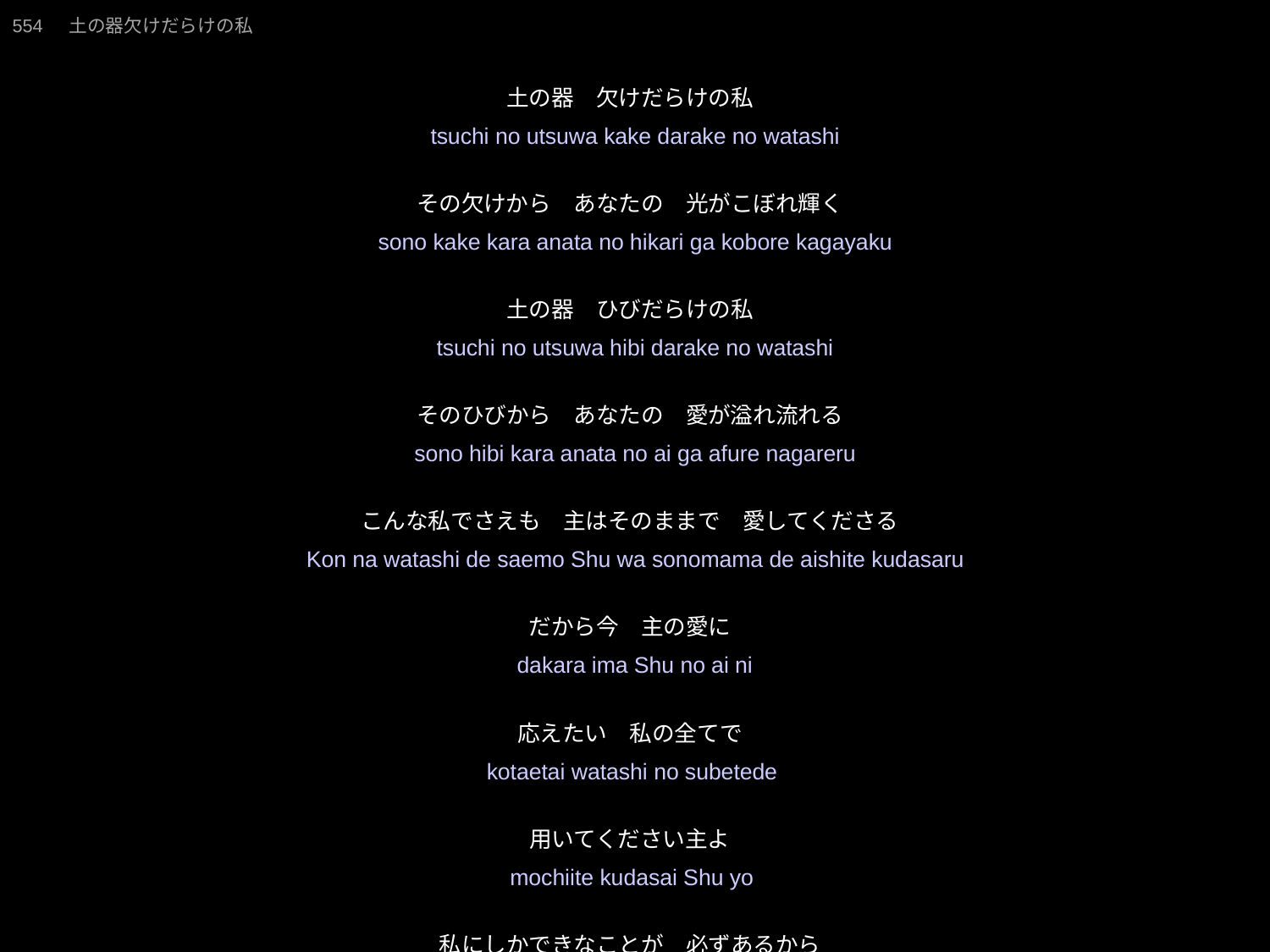

220703-ibuki.ppt
しゅだけをおもいしゅとあいしあう
554　土の器欠けだらけの私
★W
土の器　欠けだらけの私

その欠けから　あなたの　光がこぼれ輝く

土の器　ひびだらけの私

そのひびから　あなたの　愛が溢れ流れる

こんな私でさえも　主はそのままで　愛してくださる

だから今　主の愛に

応えたい　私の全てで

用いてください主よ

私にしかできなことが　必ずあるから
★
tsuchi no utsuwa kake darake no watashi

sono kake kara anata no hikari ga kobore kagayaku

tsuchi no utsuwa hibi darake no watashi

sono hibi kara anata no ai ga afure nagareru

Kon na watashi de saemo Shu wa sonomama de aishite kudasaru

dakara ima Shu no ai ni

kotaetai watashi no subetede

mochiite kudasai Shu yo

watashi ni shika dekinai koto ga kanarazu arukara